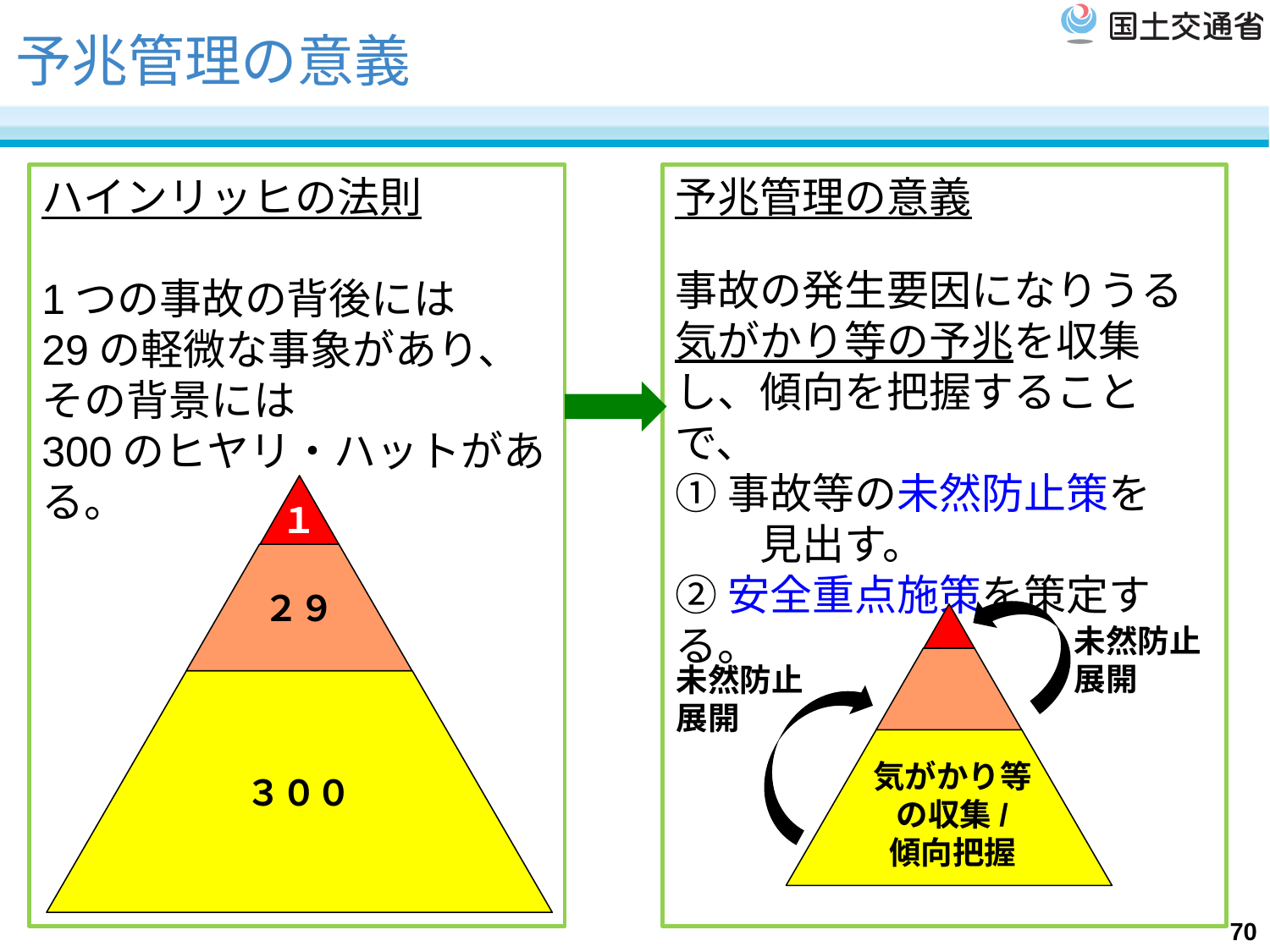

# 予兆管理の意義
ハインリッヒの法則

1つの事故の背後には
29の軽微な事象があり、
その背景には
300のヒヤリ・ハットがある。
予兆管理の意義

事故の発生要因になりうる
気がかり等の予兆を収集し、傾向を把握することで、
①事故等の未然防止策を
　　見出す。
②安全重点施策を策定する。

１

２９

未然防止
展開

未然防止
展開

気がかり等
の収集/
傾向把握
３００
70